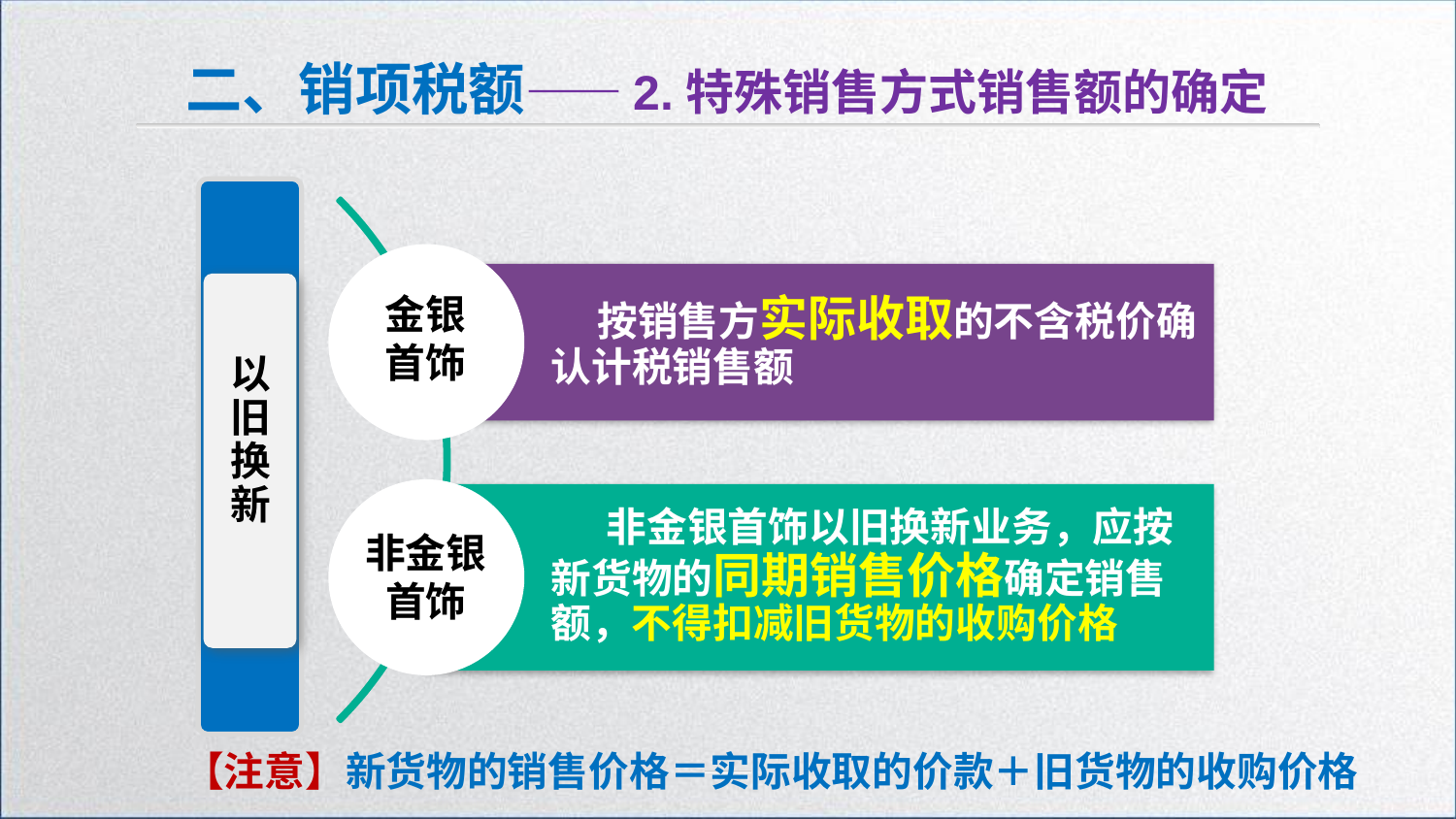

二、销项税额——2.特殊销售方式销售额的确定

    按销售方实际收取的不含税价确认计税销售额
     非金银首饰以旧换新业务，应按新货物的同期销售价格确定销售额，不得扣减旧货物的收购价格
以旧换新
金银
首饰
非金银
首饰
【注意】新货物的销售价格＝实际收取的价款＋旧货物的收购价格